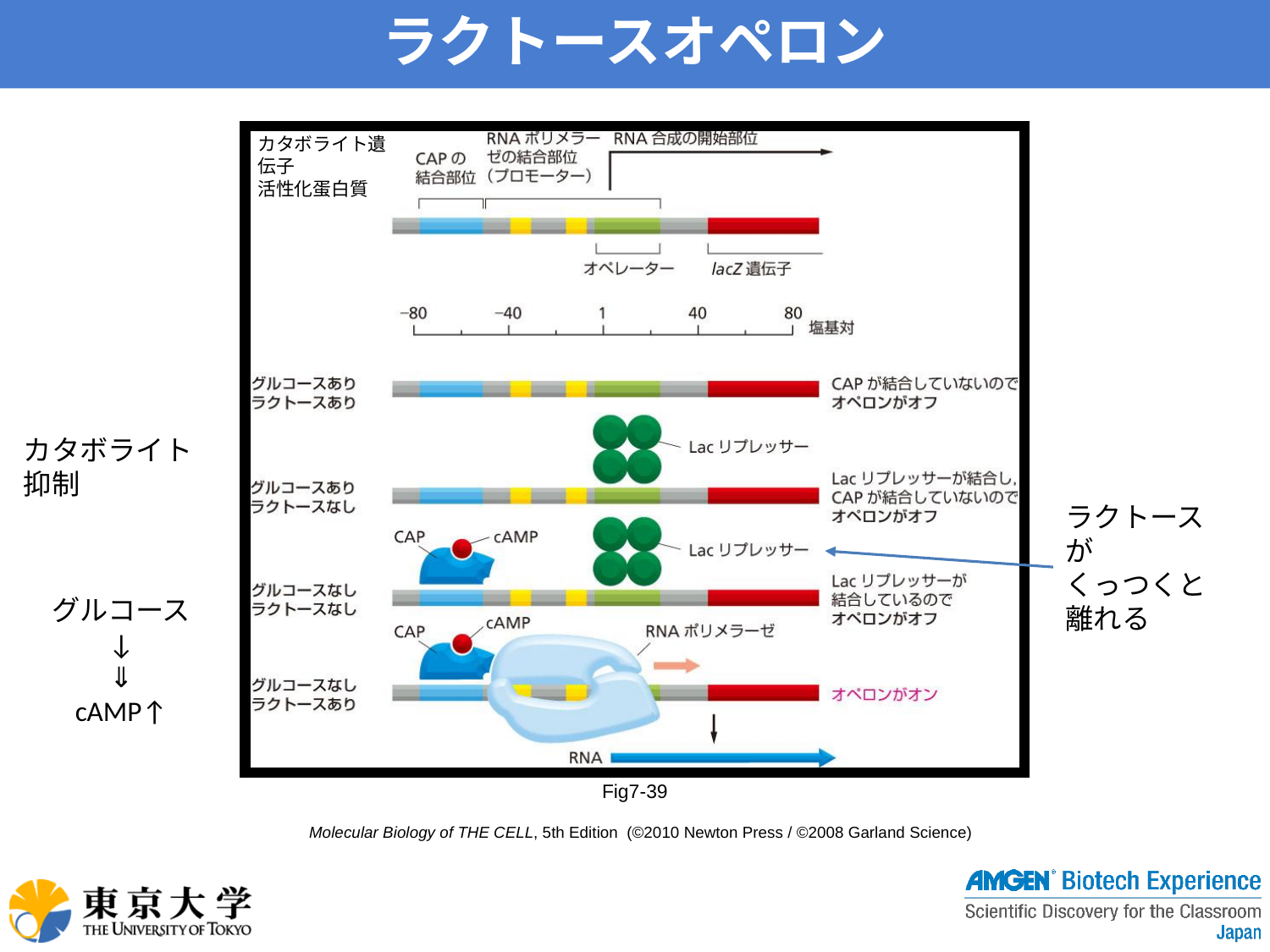

# ラクトースオペロン

Fig7-39
カタボライト遺伝子
活性化蛋白質
カタボライト抑制
ラクトースが
くっつくと
離れる
グルコース↓
⇓
cAMP↑
Molecular Biology of THE CELL, 5th Edition  (©2010 Newton Press / ©2008 Garland Science)